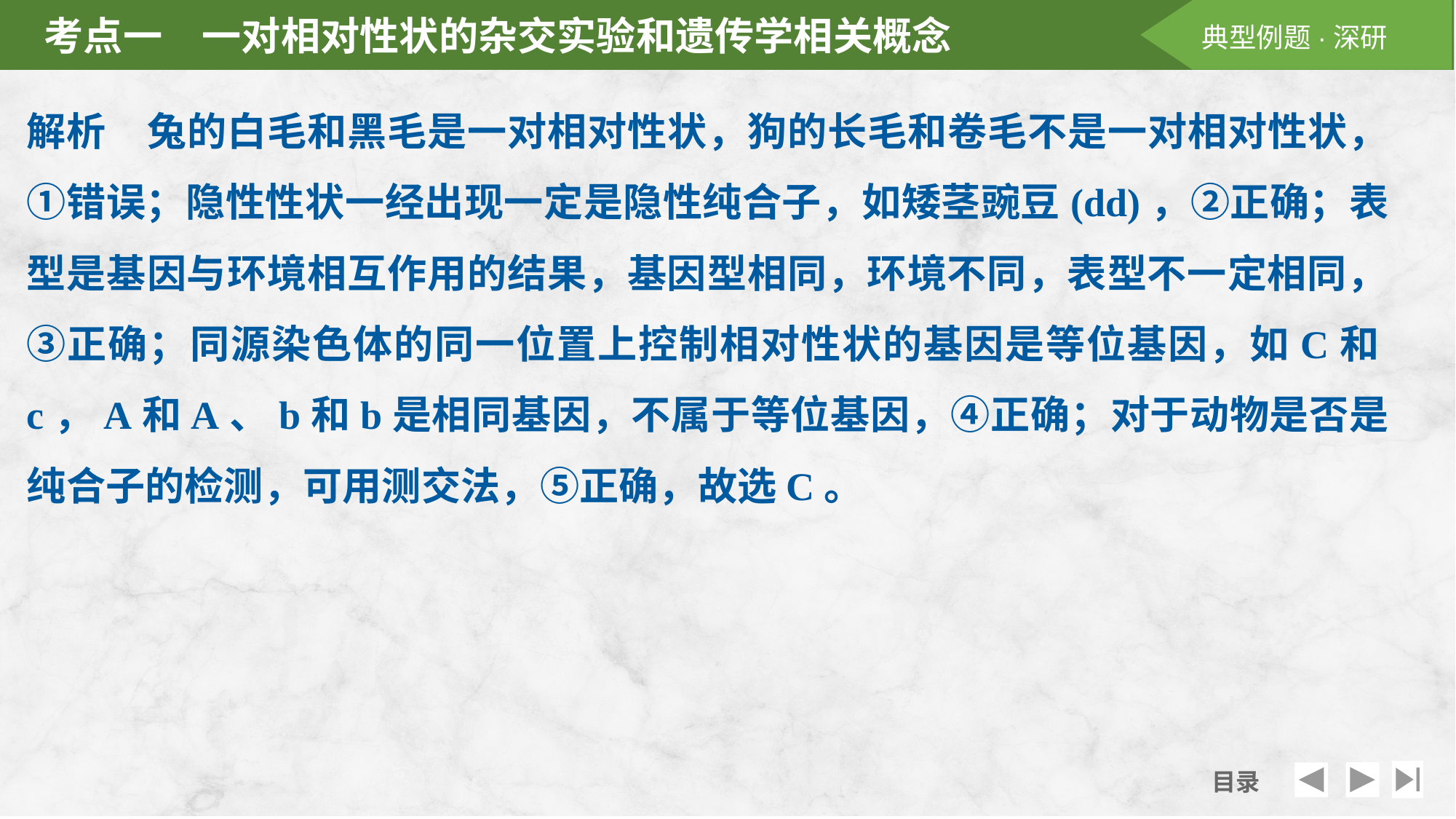

解析　兔的白毛和黑毛是一对相对性状，狗的长毛和卷毛不是一对相对性状，①错误；隐性性状一经出现一定是隐性纯合子，如矮茎豌豆(dd)，②正确；表型是基因与环境相互作用的结果，基因型相同，环境不同，表型不一定相同，③正确；同源染色体的同一位置上控制相对性状的基因是等位基因，如C和c，A和A、b和b是相同基因，不属于等位基因，④正确；对于动物是否是纯合子的检测，可用测交法，⑤正确，故选C。